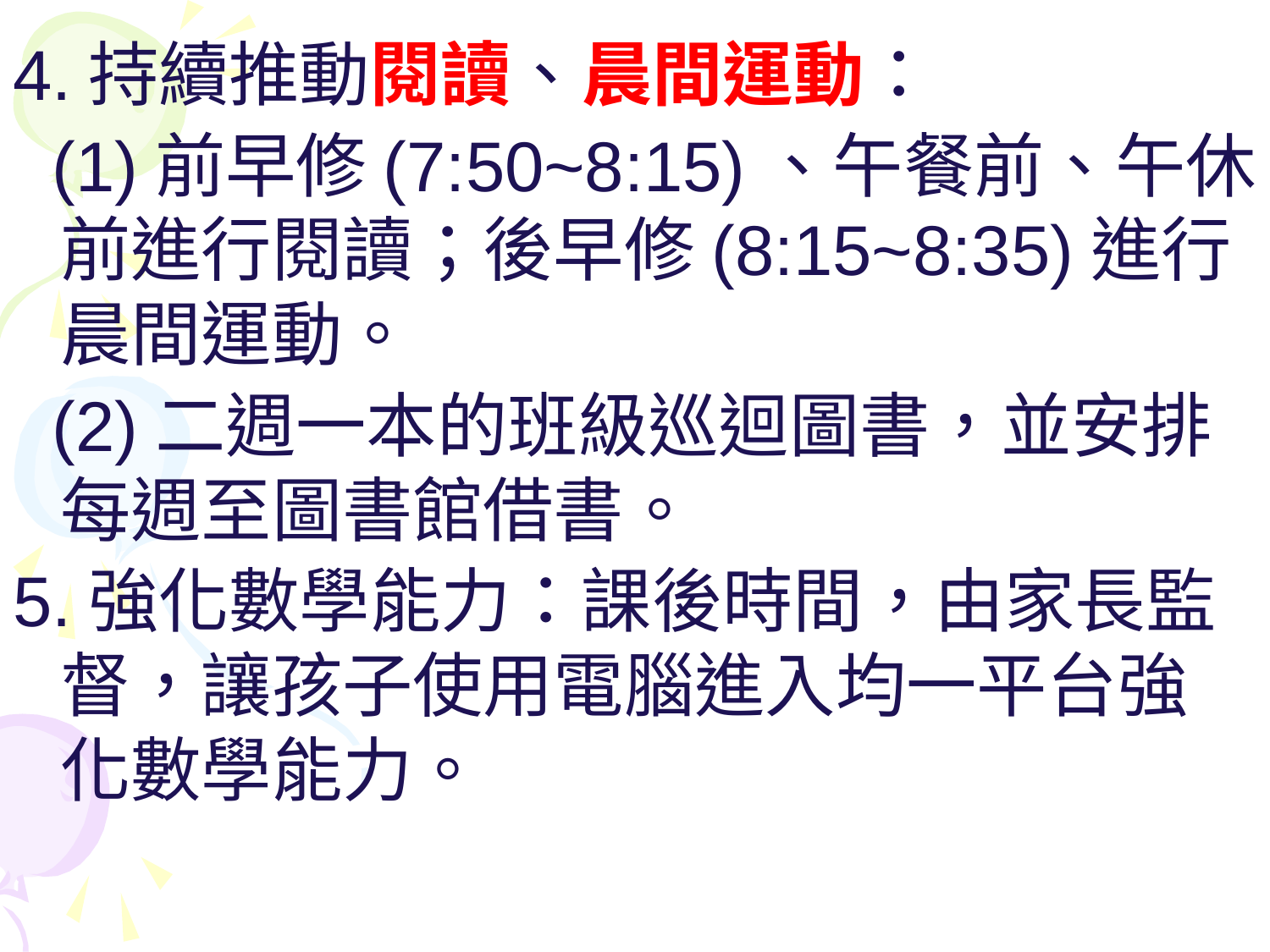

4.持續推動閱讀、晨間運動：
  (1)前早修(7:50~8:15)、午餐前、午休前進行閱讀；後早修(8:15~8:35)進行晨間運動。
  (2)二週一本的班級巡迴圖書，並安排每週至圖書館借書。
5.強化數學能力：課後時間，由家長監督，讓孩子使用電腦進入均一平台強化數學能力。